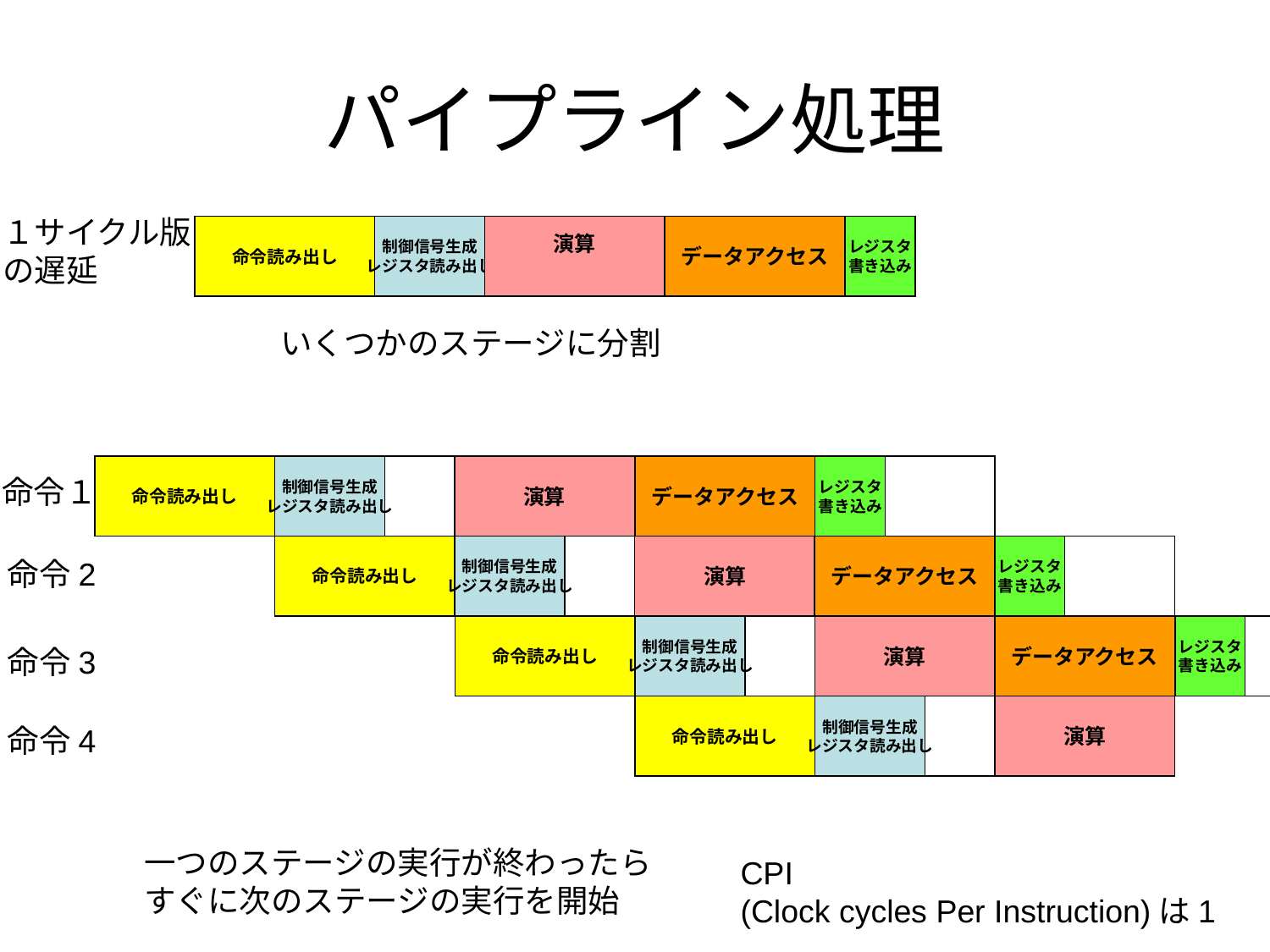

# パイプライン処理
１サイクル版
の遅延
命令読み出し
制御信号生成
レジスタ読み出し
演算

データアクセス
レジスタ
書き込み
いくつかのステージに分割
命令読み出し
制御信号生成
レジスタ読み出し

演算
データアクセス
レジスタ
書き込み

命令１
命令読み出し
制御信号生成
レジスタ読み出し

演算
データアクセス
レジスタ
書き込み

命令2
命令読み出し
制御信号生成
レジスタ読み出し

演算
データアクセス
レジスタ
書き込み

命令3
命令読み出し
制御信号生成
レジスタ読み出し

演算
命令4
一つのステージの実行が終わったら
すぐに次のステージの実行を開始
CPI
(Clock cycles Per Instruction)は1